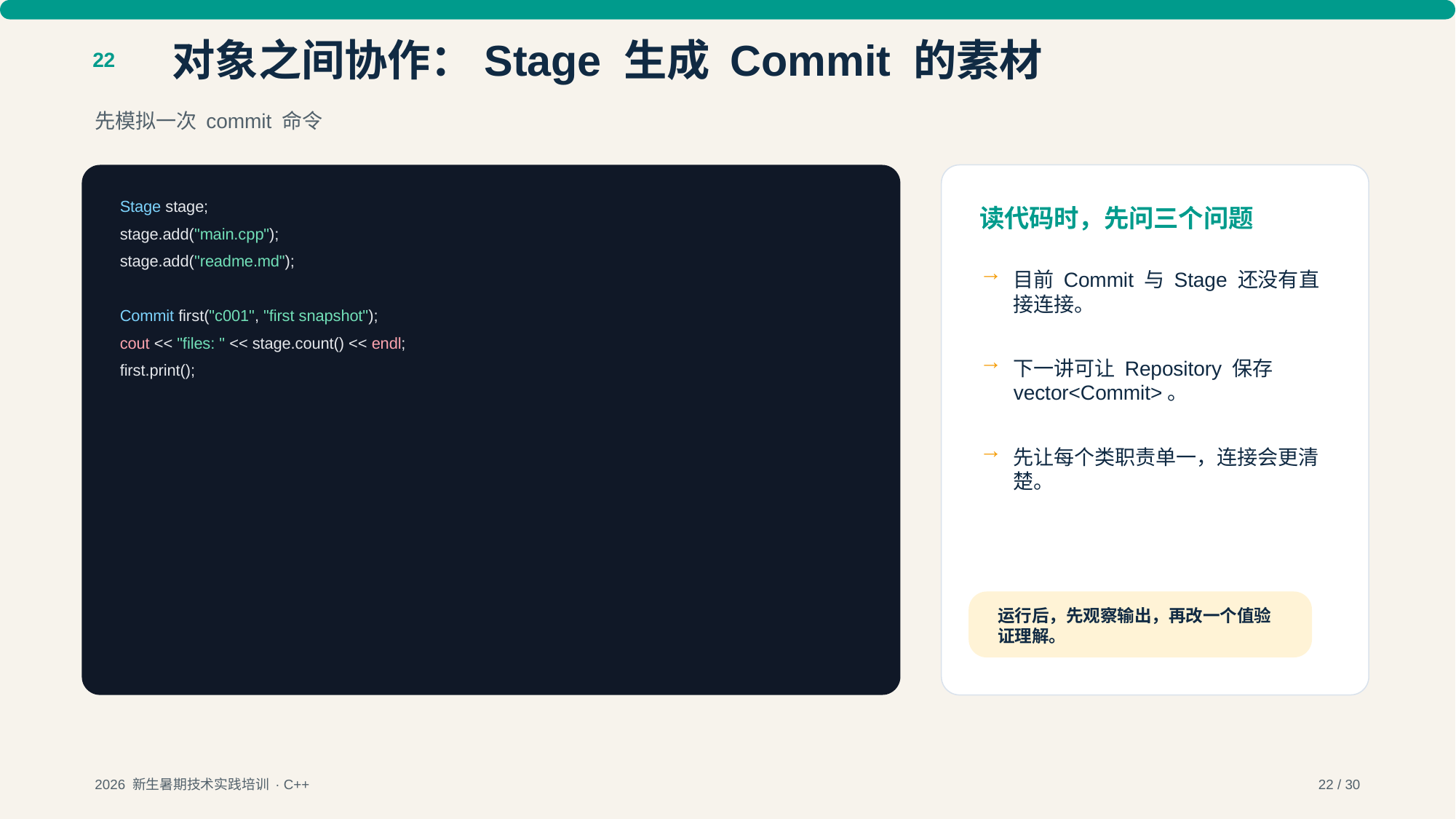

对象之间协作：Stage 生成 Commit 的素材
22
先模拟一次 commit 命令

Stage stage;
读代码时，先问三个问题
stage.add("main.cpp");
stage.add("readme.md");
→
目前 Commit 与 Stage 还没有直接连接。

Commit first("c001", "first snapshot");
cout << "files: " << stage.count() << endl;
→
下一讲可让 Repository 保存 vector<Commit>。
first.print();
→
先让每个类职责单一，连接会更清楚。

运行后，先观察输出，再改一个值验证理解。
2026 新生暑期技术实践培训 · C++
22 / 30